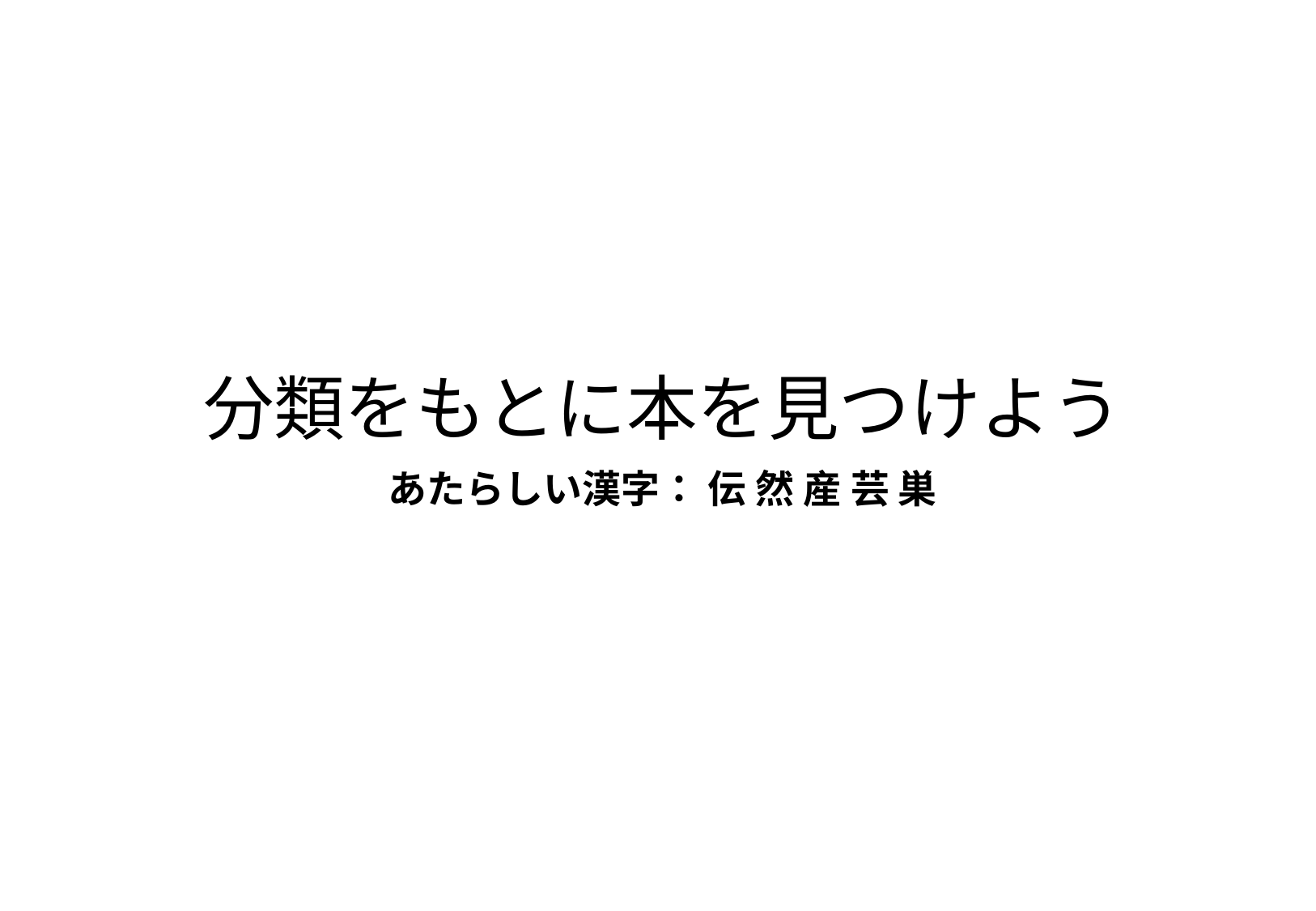

# 分類をもとに本を見つけよう
あたらしい漢字： 伝 然 産 芸 巣